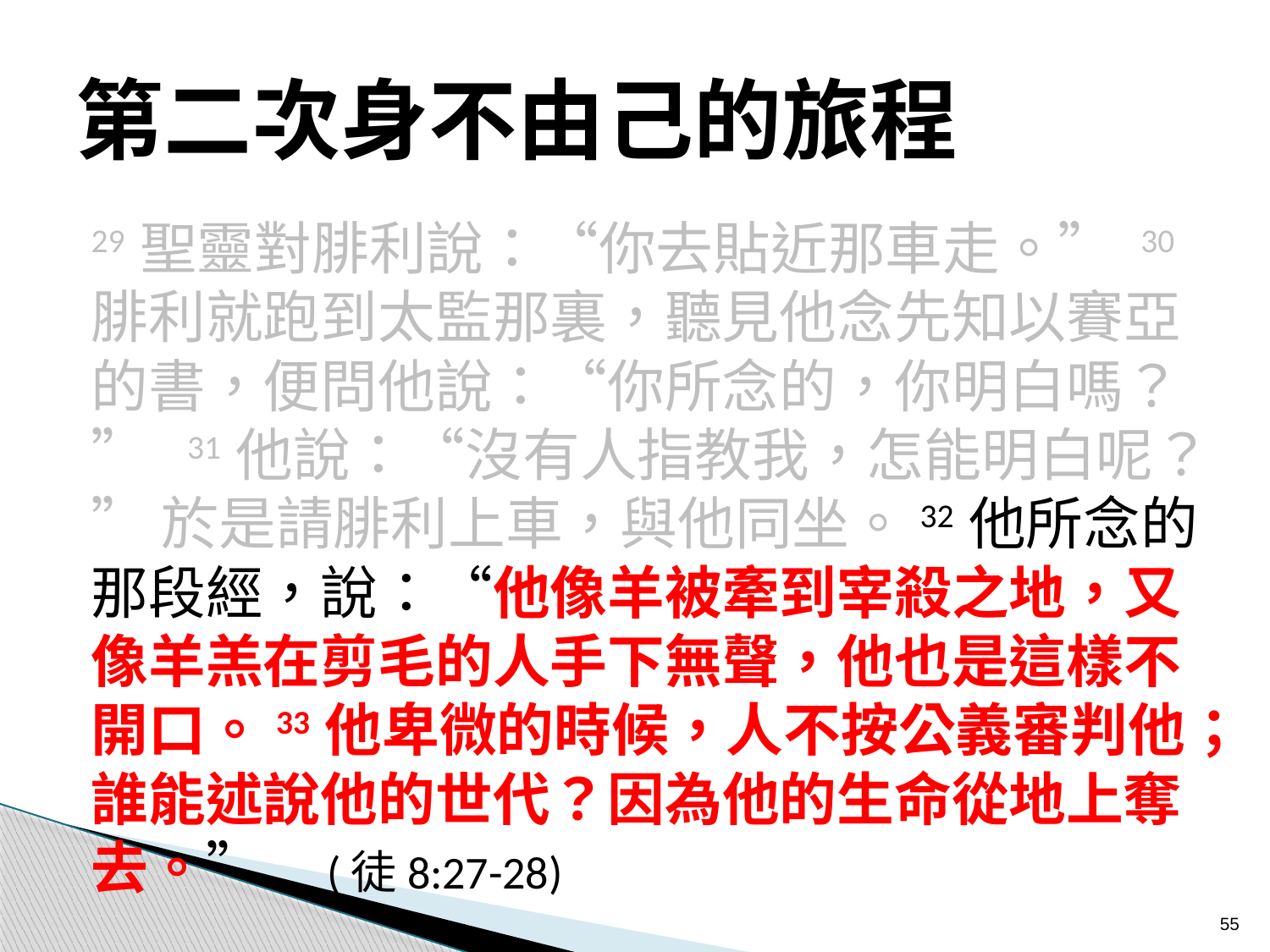

# 第二次身不由己的旅程
29 聖靈對腓利說：“你去貼近那車走。” 30 腓利就跑到太監那裏，聽見他念先知以賽亞的書，便問他說：“你所念的，你明白嗎？”  31 他說：“沒有人指教我，怎能明白呢？” 於是請腓利上車，與他同坐。32 他所念的那段經，說：“他像羊被牽到宰殺之地，又像羊羔在剪毛的人手下無聲，他也是這樣不開口。33 他卑微的時候，人不按公義審判他；誰能述說他的世代？因為他的生命從地上奪去。” 	(徒8:27-28)

55